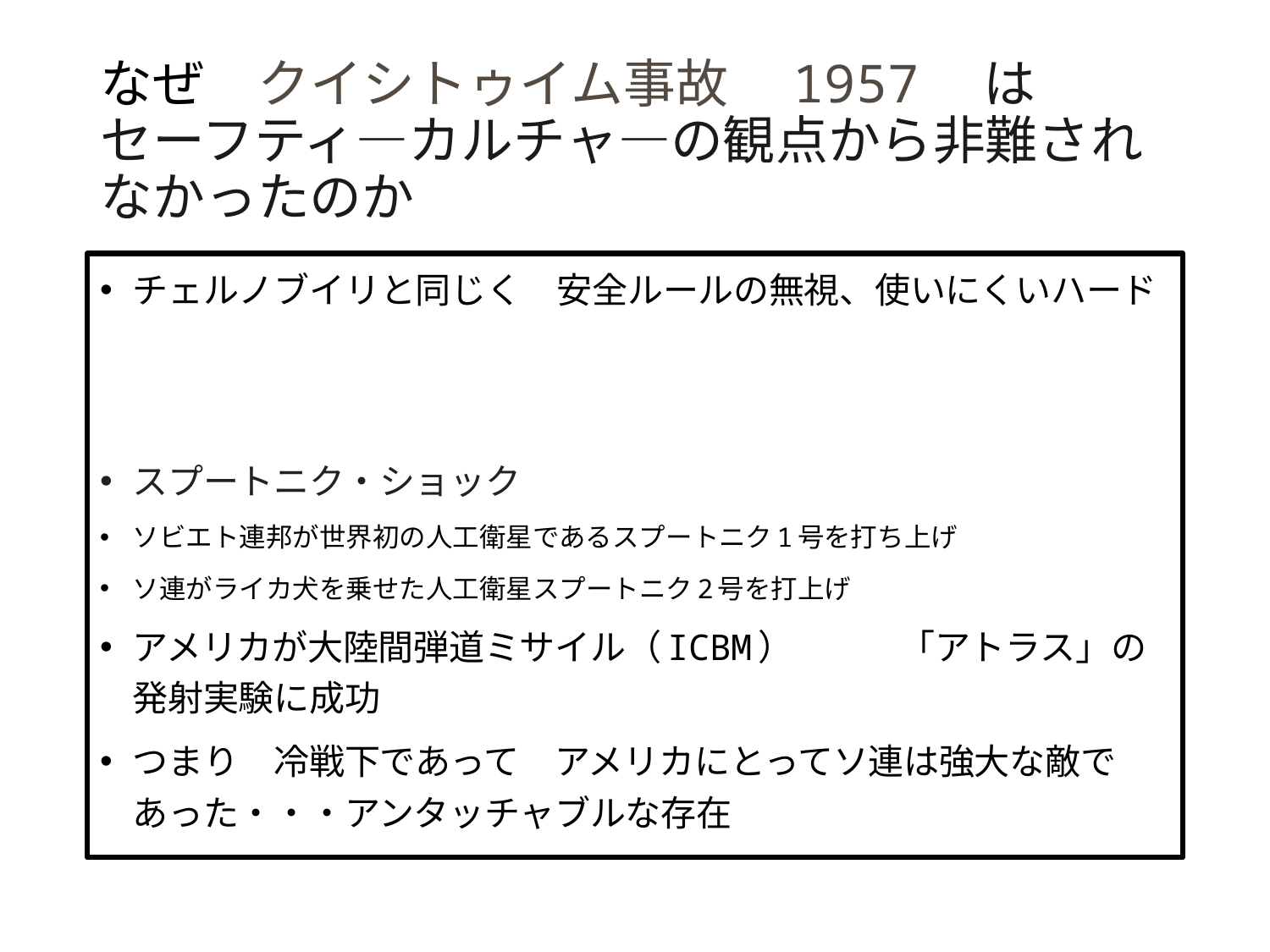

# なぜ　クイシトゥイム事故　1957　は　　セーフティ―カルチャ―の観点から非難されなかったのか
チェルノブイリと同じく　安全ルールの無視、使いにくいハード

スプートニク・ショック
ソビエト連邦が世界初の人工衛星であるスプートニク1号を打ち上げ
ソ連がライカ犬を乗せた人工衛星スプートニク2号を打上げ
アメリカが大陸間弾道ミサイル（ICBM）　　　「アトラス」の発射実験に成功
つまり　冷戦下であって　アメリカにとってソ連は強大な敵であった・・・アンタッチャブルな存在